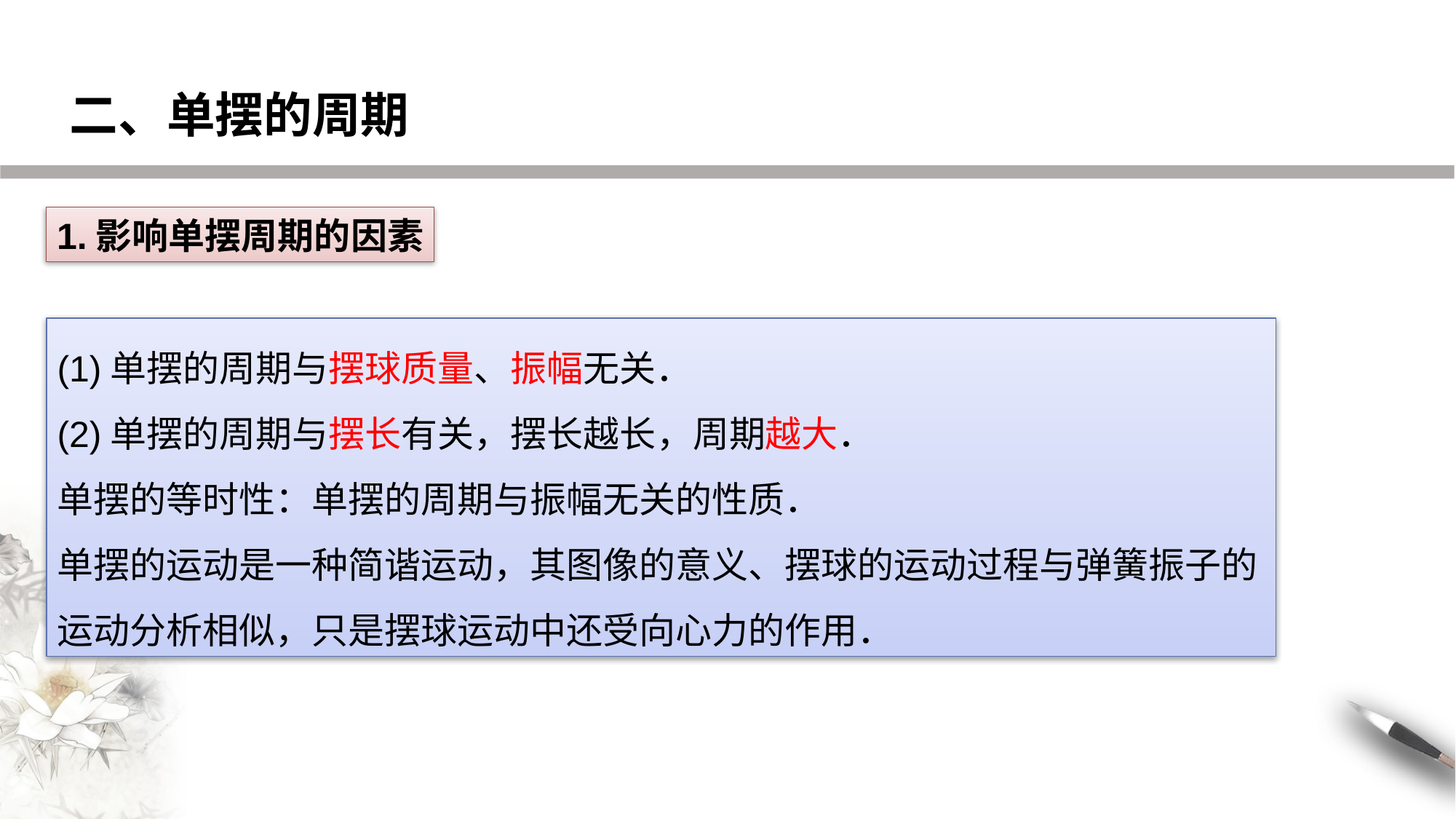

二、单摆的周期

1.影响单摆周期的因素
(1)单摆的周期与摆球质量、振幅无关．
(2)单摆的周期与摆长有关，摆长越长，周期越大．
单摆的等时性：单摆的周期与振幅无关的性质．
单摆的运动是一种简谐运动，其图像的意义、摆球的运动过程与弹簧振子的运动分析相似，只是摆球运动中还受向心力的作用．